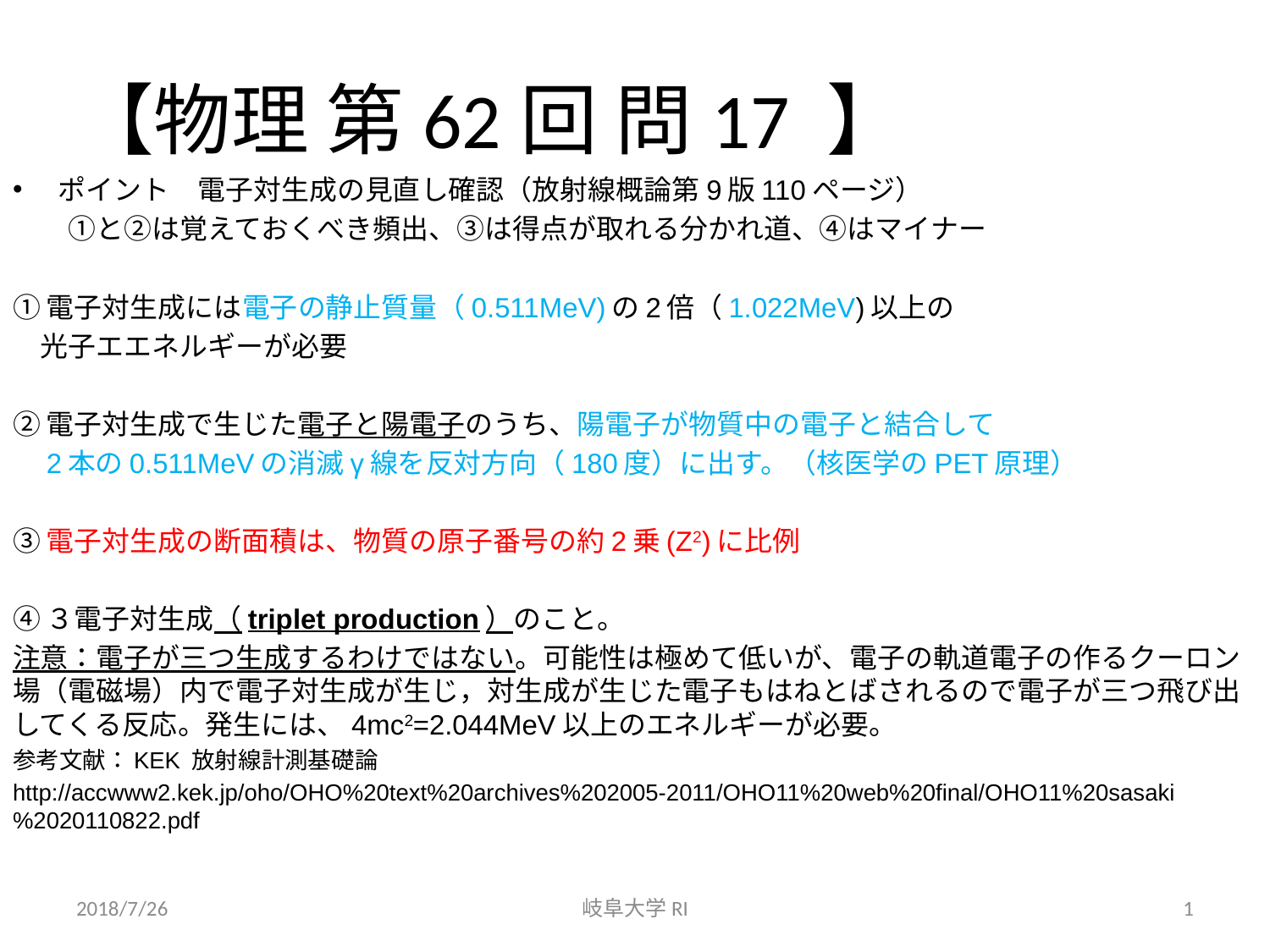

# 【物理 第62回 問17 】
ポイント　電子対生成の見直し確認（放射線概論第9版110ページ）
　　①と②は覚えておくべき頻出、③は得点が取れる分かれ道、④はマイナー

①電子対生成には電子の静止質量（0.511MeV)の2倍（1.022MeV)以上の
　光子エエネルギーが必要

②電子対生成で生じた電子と陽電子のうち、陽電子が物質中の電子と結合して
　2本の0.511MeVの消滅γ線を反対方向（180度）に出す。（核医学のPET原理）

③電子対生成の断面積は、物質の原子番号の約2乗(Z2)に比例

④３電子対生成（triplet production）のこと。
注意：電子が三つ生成するわけではない。可能性は極めて低いが、電子の軌道電子の作るクーロン場（電磁場）内で電子対生成が生じ，対生成が生じた電子もはねとばされるので電子が三つ飛び出してくる反応。発生には、4mc2=2.044MeV以上のエネルギーが必要。
参考文献：KEK 放射線計測基礎論
http://accwww2.kek.jp/oho/OHO%20text%20archives%202005-2011/OHO11%20web%20final/OHO11%20sasaki%2020110822.pdf
2018/7/26
岐阜大学RI
1